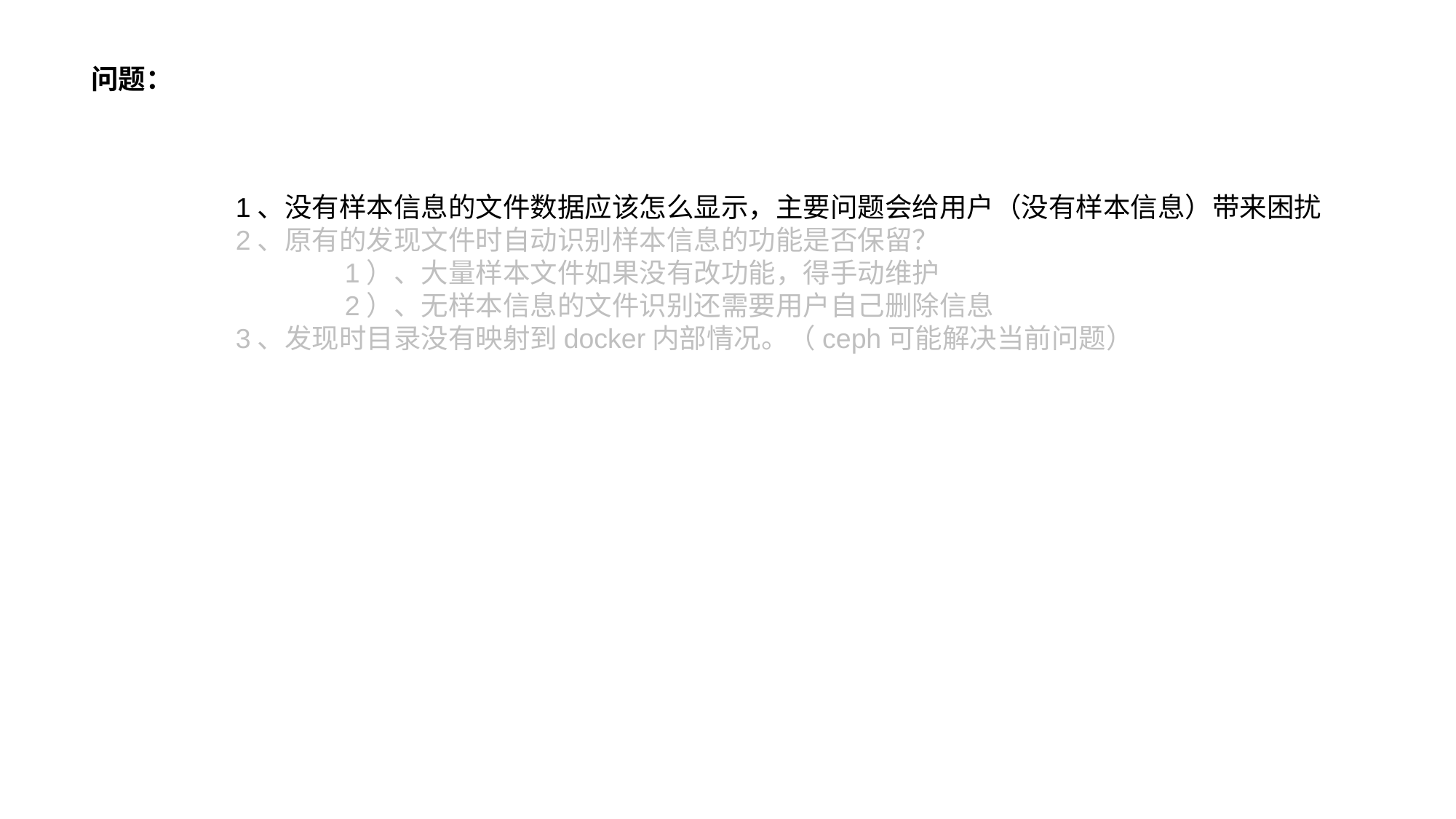

问题：
1、没有样本信息的文件数据应该怎么显示，主要问题会给用户（没有样本信息）带来困扰
2、原有的发现文件时自动识别样本信息的功能是否保留？
	1）、大量样本文件如果没有改功能，得手动维护
	2）、无样本信息的文件识别还需要用户自己删除信息
3、发现时目录没有映射到docker内部情况。（ceph可能解决当前问题）